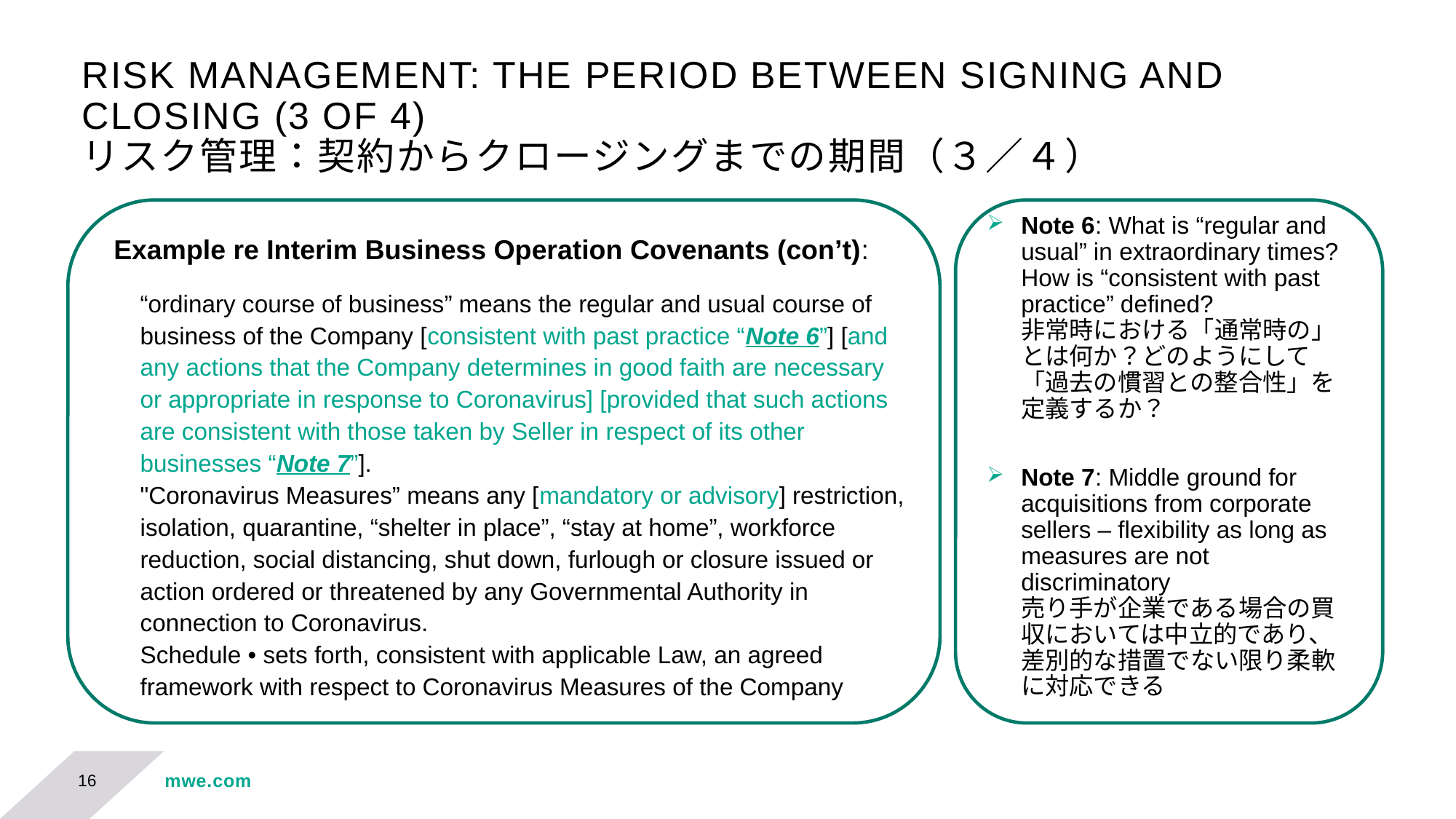

# RISK MANAGEMENT: THE PERIOD BETWEEN SIGNING AND CLOSING (3 OF 4) リスク管理：契約からクロージングまでの期間（３／４）

Note 6: What is “regular and usual” in extraordinary times? How is “consistent with past practice” defined?　
非常時における「通常時の」とは何か？どのようにして「過去の慣習との整合性」を定義するか？
Note 7: Middle ground for acquisitions from corporate sellers – flexibility as long as measures are not discriminatory　
売り手が企業である場合の買収においては中立的であり、差別的な措置でない限り柔軟に対応できる

  Example re Interim Business Operation Covenants (con’t):
“ordinary course of business” means the regular and usual course of business of the Company [consistent with past practice “Note 6”] [and any actions that the Company determines in good faith are necessary or appropriate in response to Coronavirus] [provided that such actions are consistent with those taken by Seller in respect of its other businesses “Note 7”].
"Coronavirus Measures” means any [mandatory or advisory] restriction, isolation, quarantine, “shelter in place”, “stay at home”, workforce reduction, social distancing, shut down, furlough or closure issued or action ordered or threatened by any Governmental Authority in connection to Coronavirus.
Schedule • sets forth, consistent with applicable Law, an agreed framework with respect to Coronavirus Measures of the Company
16